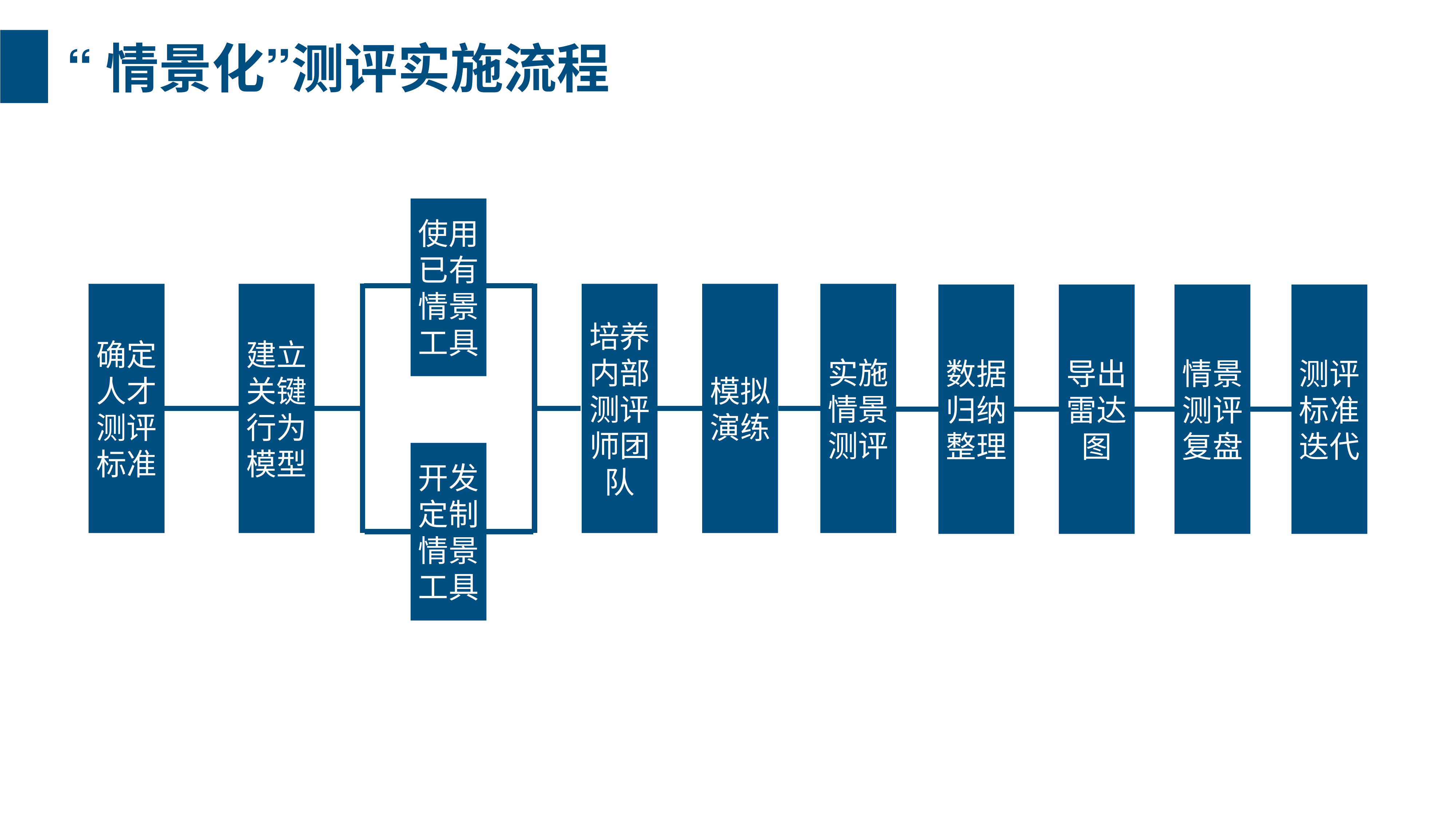

“情景化”测评实施流程

使用已有情景工具

确定人才测评标准
建立关键行为模型
培养内部测评师团队
模拟演练
实施情景测评
数据归纳整理
导出雷达图
情景测评复盘
测评标准迭代

开发定制情景工具